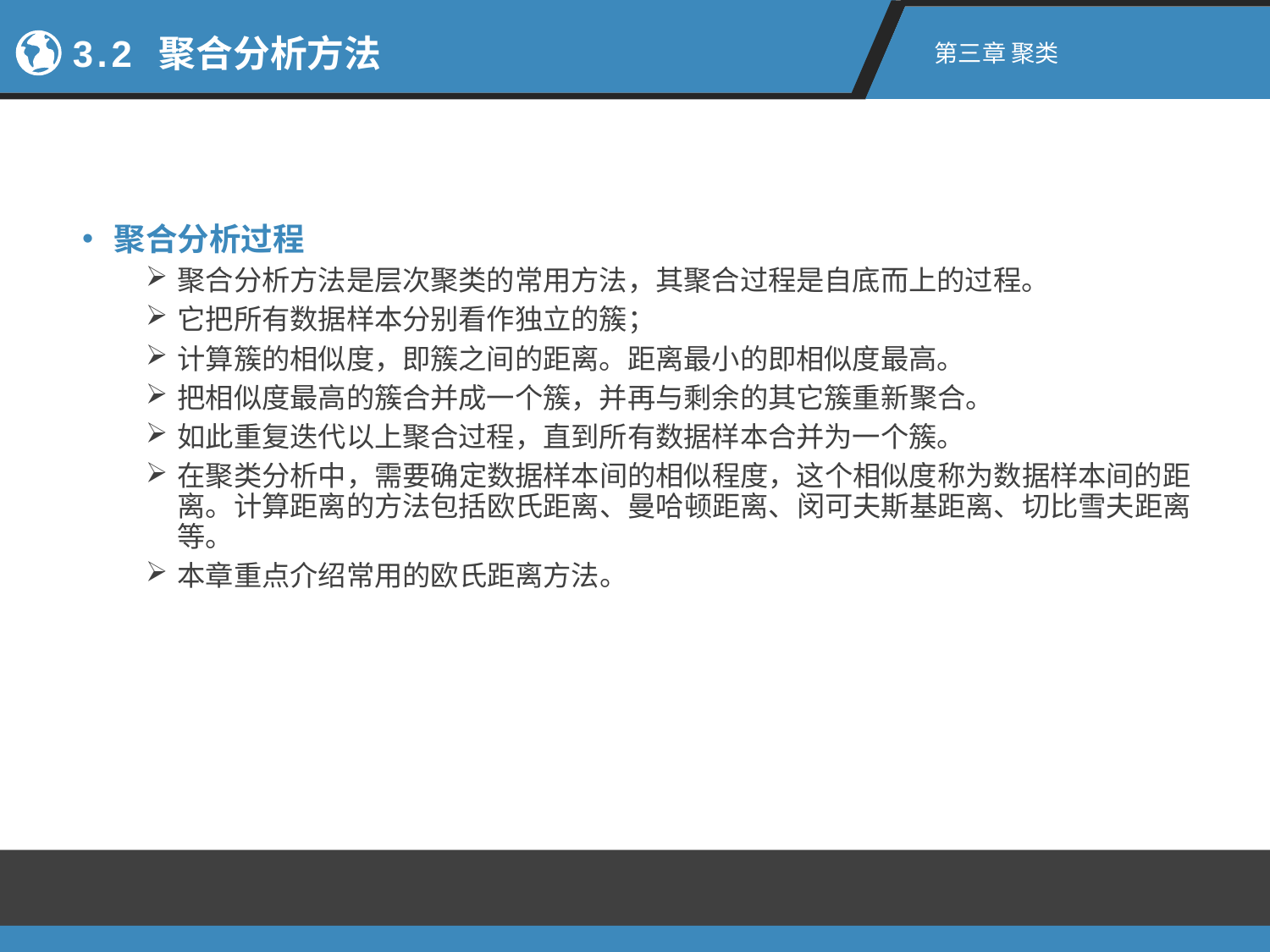

3.2 聚合分析方法

第三章 聚类

聚合分析过程
聚合分析方法是层次聚类的常用方法，其聚合过程是自底而上的过程。
它把所有数据样本分别看作独立的簇；
计算簇的相似度，即簇之间的距离。距离最小的即相似度最高。
把相似度最高的簇合并成一个簇，并再与剩余的其它簇重新聚合。
如此重复迭代以上聚合过程，直到所有数据样本合并为一个簇。
在聚类分析中，需要确定数据样本间的相似程度，这个相似度称为数据样本间的距离。计算距离的方法包括欧氏距离、曼哈顿距离、闵可夫斯基距离、切比雪夫距离等。
本章重点介绍常用的欧氏距离方法。